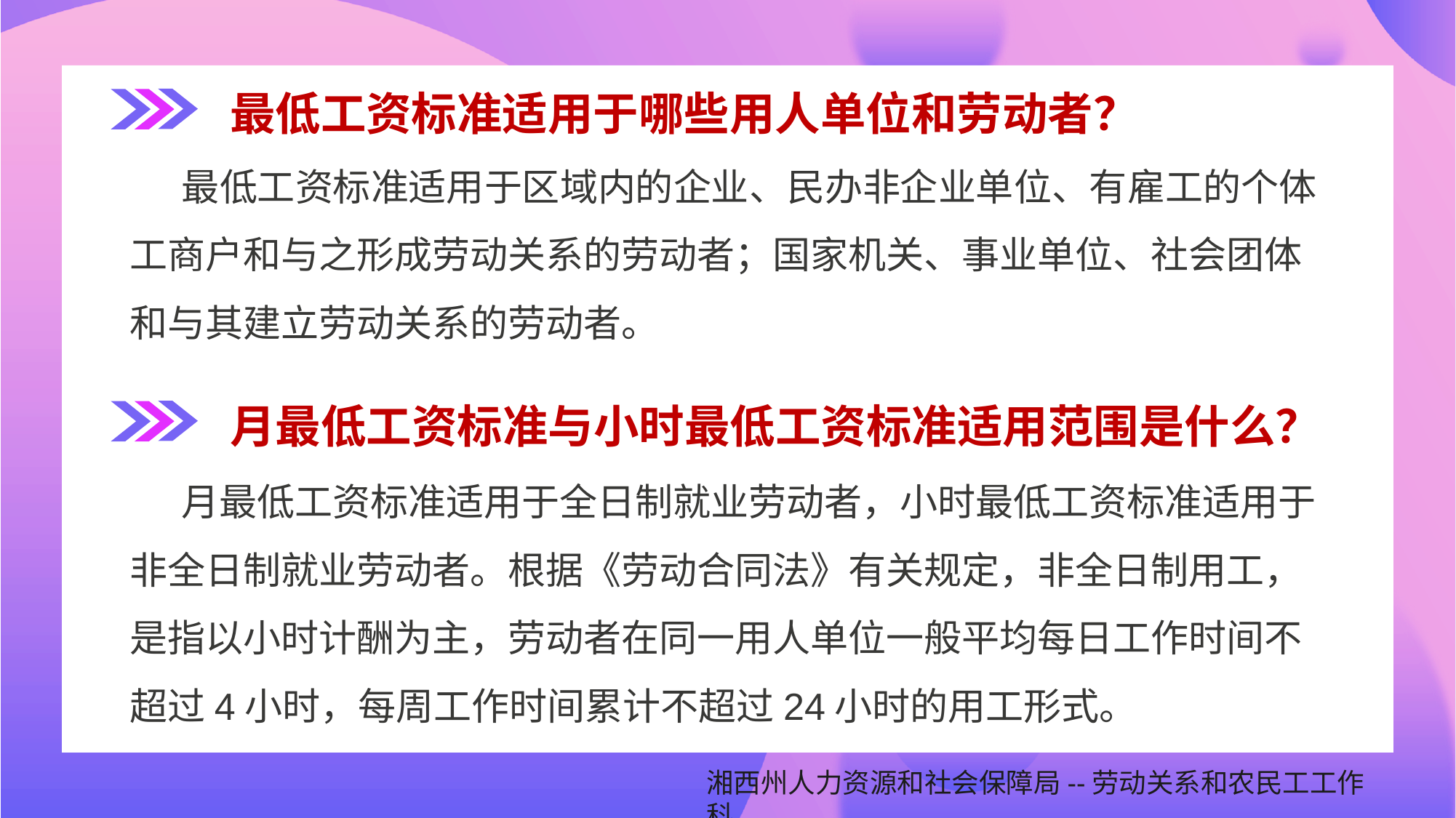

最低工资标准适用于哪些用人单位和劳动者？

     最低工资标准适用于区域内的企业、民办非企业单位、有雇工的个体工商户和与之形成劳动关系的劳动者；国家机关、事业单位、社会团体和与其建立劳动关系的劳动者。

月最低工资标准与小时最低工资标准适用范围是什么？

     月最低工资标准适用于全日制就业劳动者，小时最低工资标准适用于非全日制就业劳动者。根据《劳动合同法》有关规定，非全日制用工，是指以小时计酬为主，劳动者在同一用人单位一般平均每日工作时间不超过4小时，每周工作时间累计不超过24小时的用工形式。

湘西州人力资源和社会保障局--劳动关系和农民工工作科